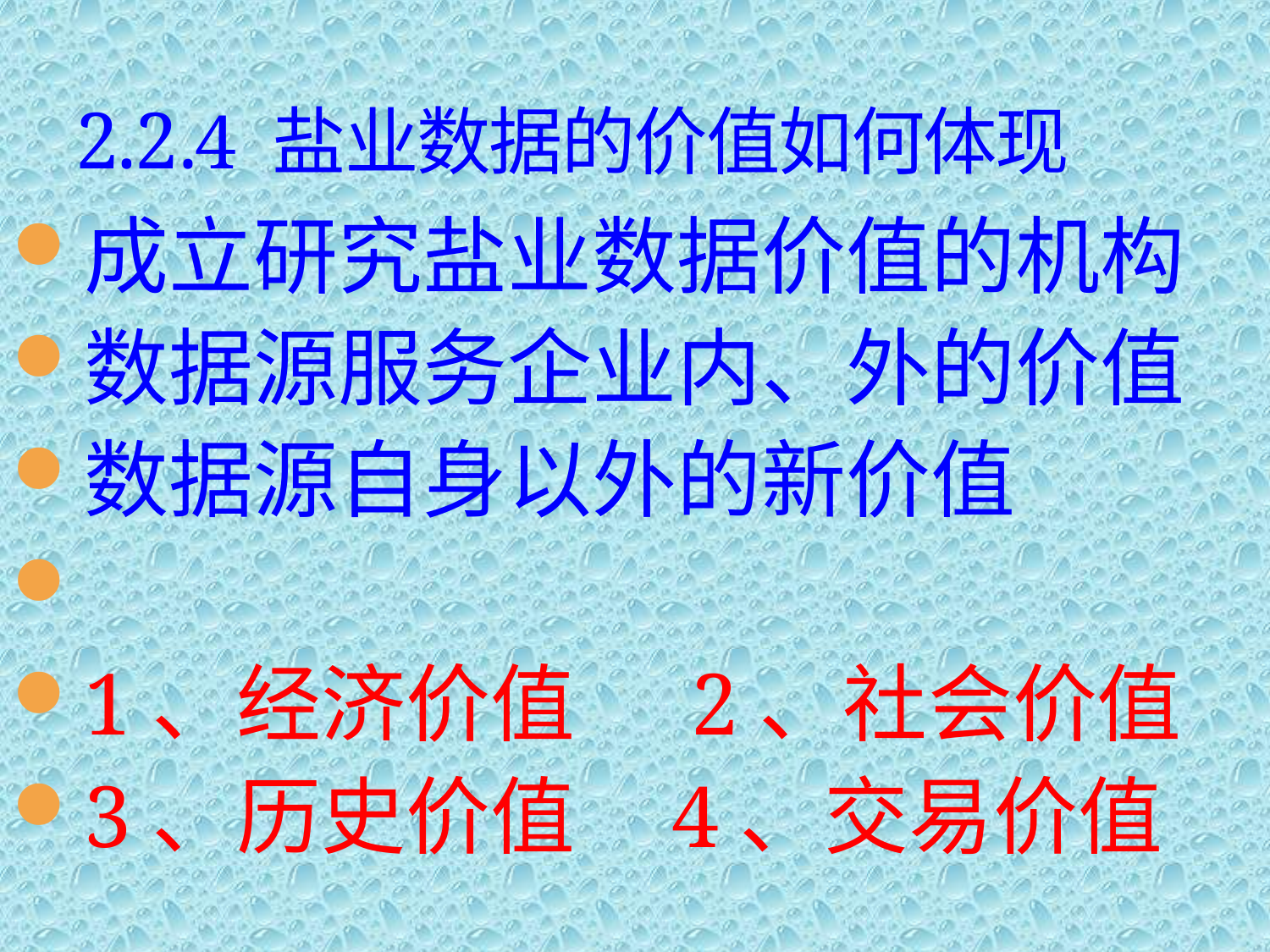

# 2.2.4 盐业数据的价值如何体现
成立研究盐业数据价值的机构
数据源服务企业内、外的价值
数据源自身以外的新价值

1、经济价值     2、社会价值
3、历史价值    4、交易价值